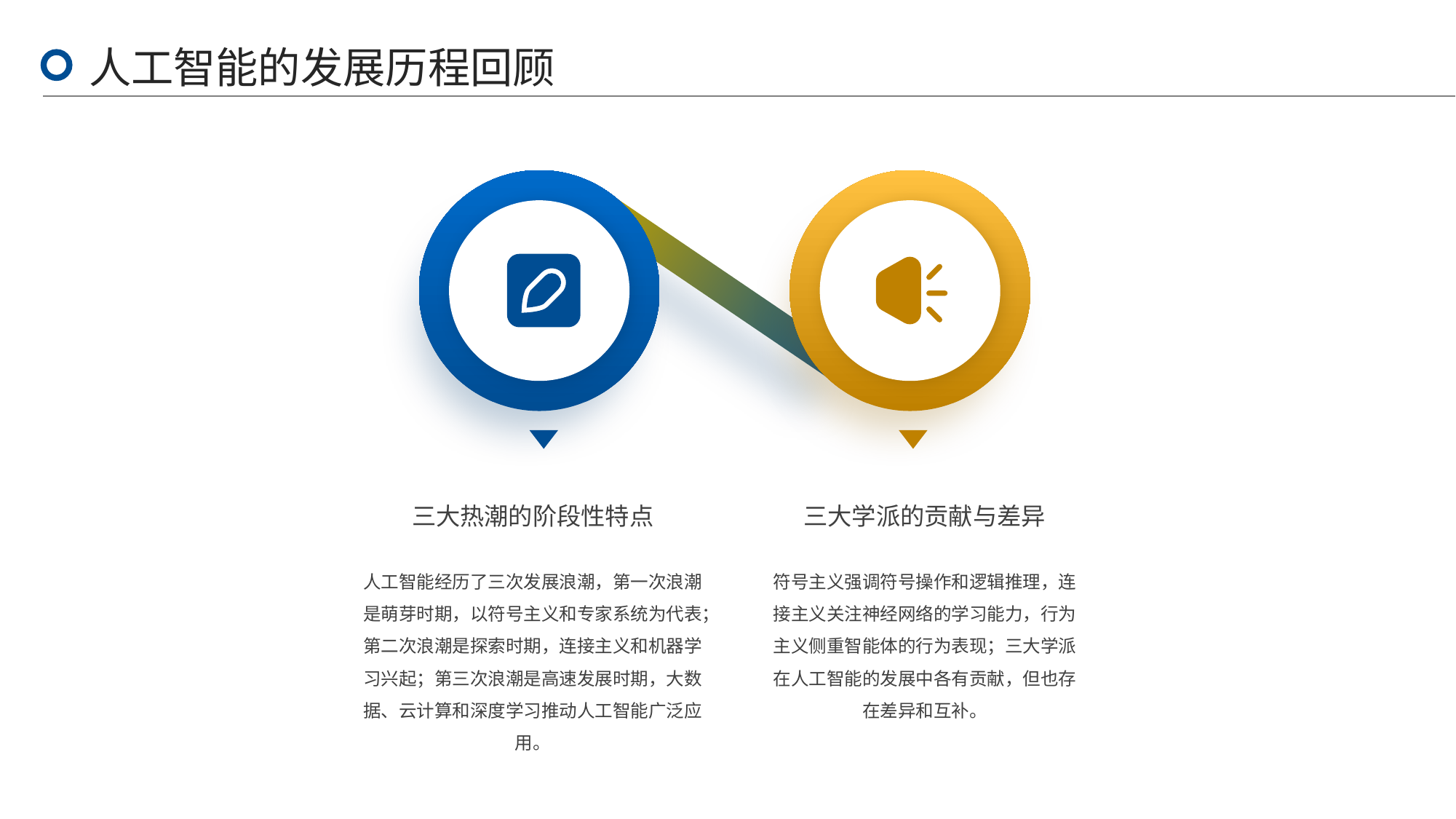

人工智能的发展历程回顾

三大热潮的阶段性特点
三大学派的贡献与差异
人工智能经历了三次发展浪潮，第一次浪潮是萌芽时期，以符号主义和专家系统为代表；第二次浪潮是探索时期，连接主义和机器学习兴起；第三次浪潮是高速发展时期，大数据、云计算和深度学习推动人工智能广泛应用。
符号主义强调符号操作和逻辑推理，连接主义关注神经网络的学习能力，行为主义侧重智能体的行为表现；三大学派在人工智能的发展中各有贡献，但也存在差异和互补。